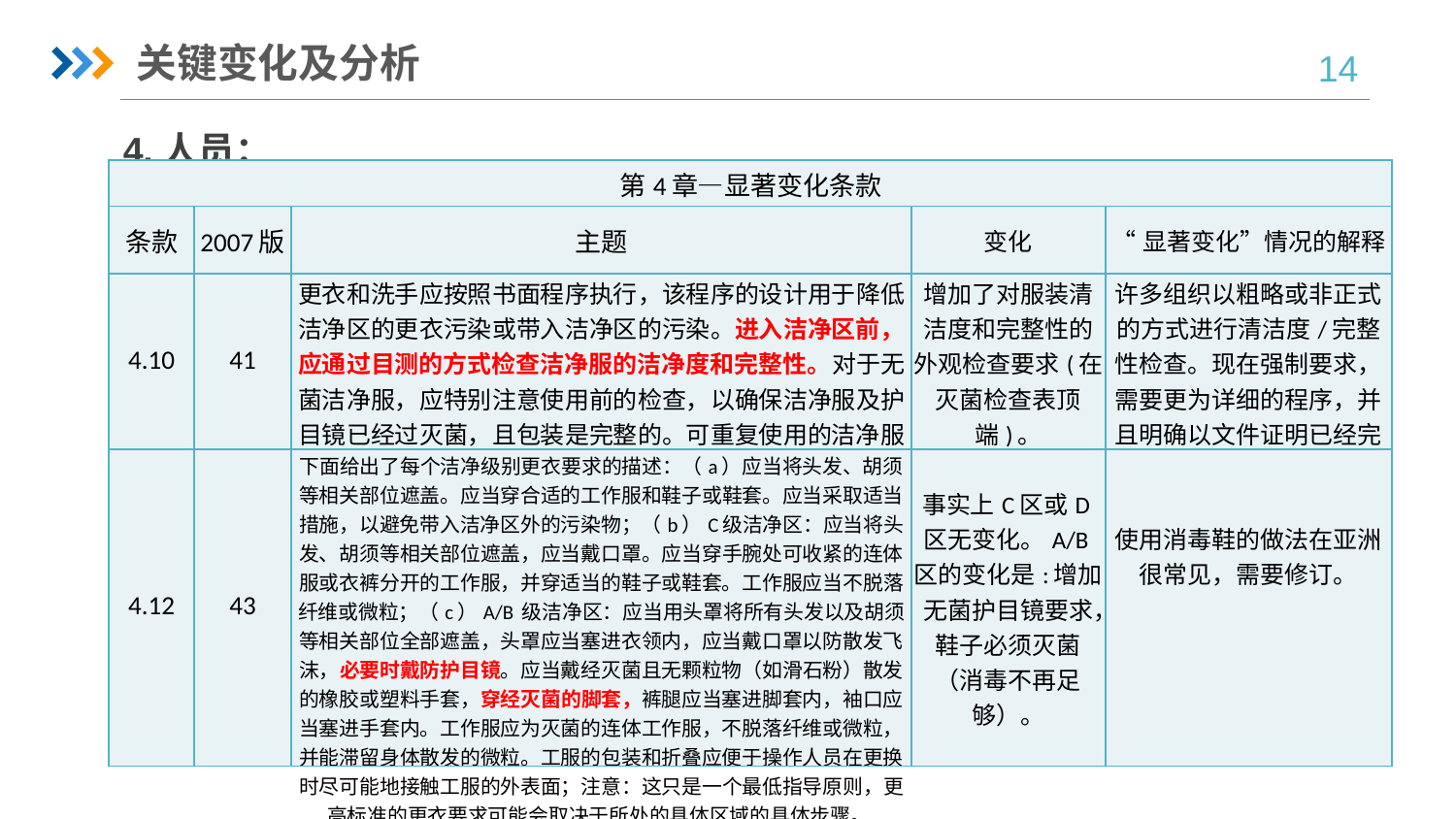

关键变化及分析
4.人员：

| 第4章—显著变化条款 |  |  |  |  |
| --- | --- | --- | --- | --- |
| 条款 | 2007版 | 主题 | 变化 | “显著变化”情况的解释 |
| 4.10 | 41 | 更衣和洗手应按照书面程序执行，该程序的设计用于降低洁净区的更衣污染或带入洁净区的污染。进入洁净区前，应通过目测的方式检查洁净服的洁净度和完整性。对于无菌洁净服，应特别注意使用前的检查，以确保洁净服及护目镜已经过灭菌，且包装是完整的。可重复使用的洁净服的更换应基于确认或可被识别的破损所确定的一组频率。 | 增加了对服装清洁度和完整性的外观检查要求(在灭菌检查表顶端)。 | 许多组织以粗略或非正式的方式进行清洁度/完整性检查。现在强制要求，需要更为详细的程序，并且明确以文件证明已经完成检查。 |
| 4.12 | 43 | 下面给出了每个洁净级别更衣要求的描述：（a）应当将头发、胡须等相关部位遮盖。应当穿合适的工作服和鞋子或鞋套。应当采取适当措施，以避免带入洁净区外的污染物；（b）C级洁净区：应当将头发、胡须等相关部位遮盖，应当戴口罩。应当穿手腕处可收紧的连体服或衣裤分开的工作服，并穿适当的鞋子或鞋套。工作服应当不脱落纤维或微粒；（c）A/B 级洁净区：应当用头罩将所有头发以及胡须等相关部位全部遮盖，头罩应当塞进衣领内，应当戴口罩以防散发飞沫，必要时戴防护目镜。应当戴经灭菌且无颗粒物（如滑石粉）散发的橡胶或塑料手套，穿经灭菌的脚套，裤腿应当塞进脚套内，袖口应当塞进手套内。工作服应为灭菌的连体工作服，不脱落纤维或微粒，并能滞留身体散发的微粒。工服的包装和折叠应便于操作人员在更换时尽可能地接触工服的外表面；注意：这只是一个最低指导原则，更高标准的更衣要求可能会取决于所处的具体区域的具体步骤。 | 事实上C区或D区无变化。A/B区的变化是:增加无菌护目镜要求，鞋子必须灭菌（消毒不再足够）。 | 使用消毒鞋的做法在亚洲很常见，需要修订。 |